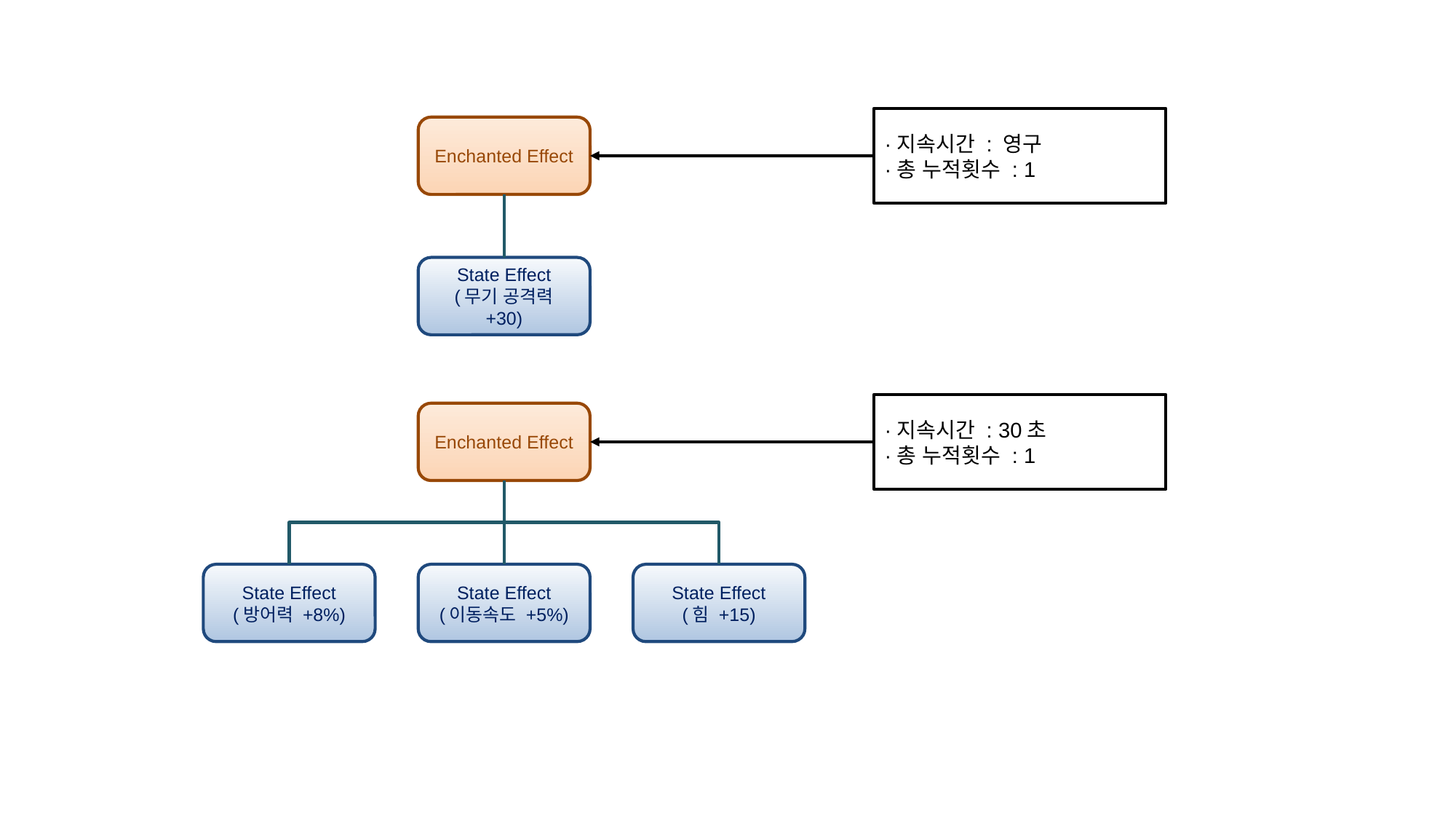

·지속시간 : 영구
·총 누적횟수 : 1
Enchanted Effect
State Effect
(무기 공격력 +30)
·지속시간 : 30초
·총 누적횟수 : 1
Enchanted Effect
State Effect
(방어력 +8%)
State Effect
(이동속도 +5%)
State Effect
(힘 +15)